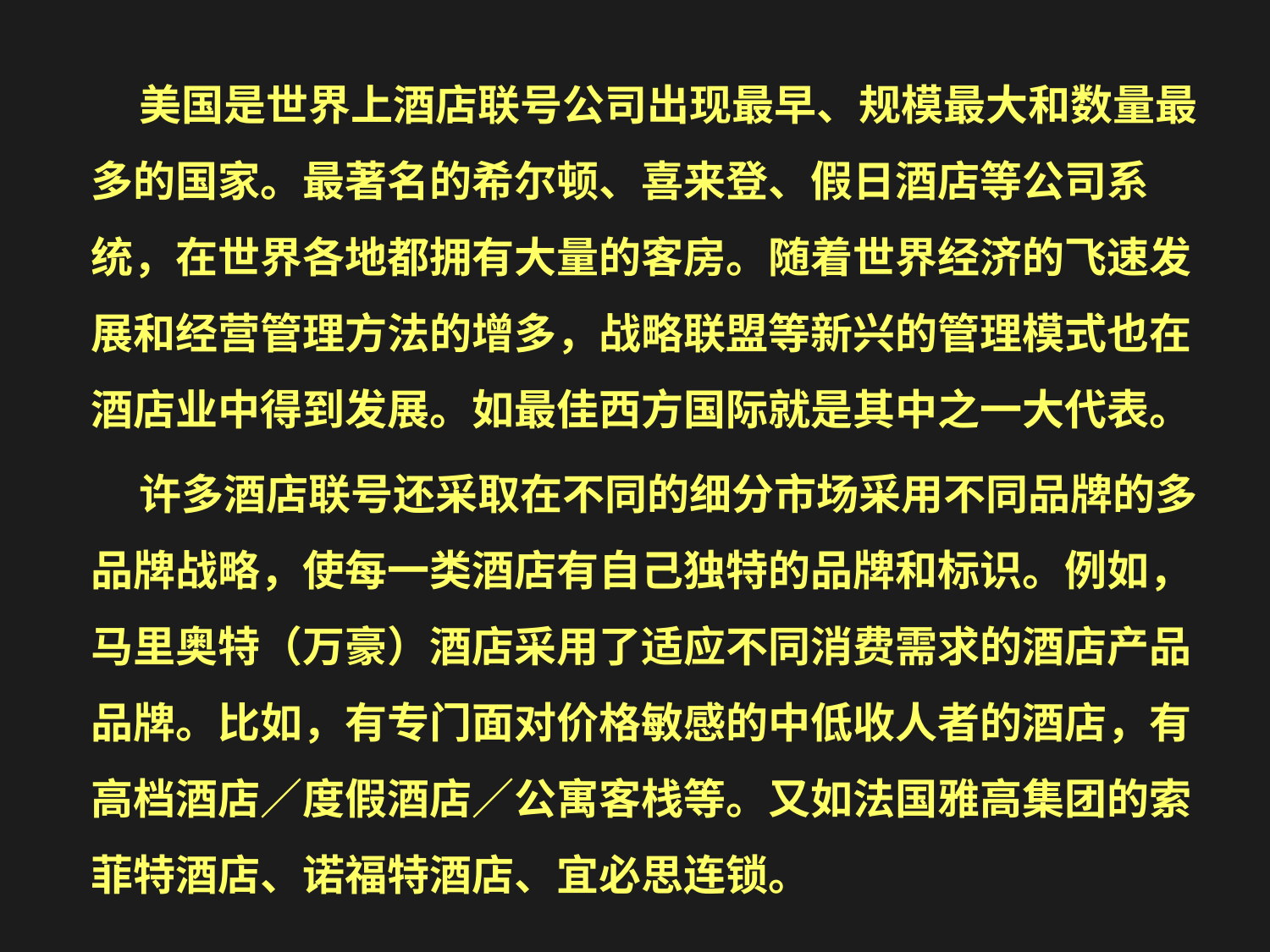

美国是世界上酒店联号公司出现最早、规模最大和数量最多的国家。最著名的希尔顿、喜来登、假日酒店等公司系统，在世界各地都拥有大量的客房。随着世界经济的飞速发展和经营管理方法的增多，战略联盟等新兴的管理模式也在酒店业中得到发展。如最佳西方国际就是其中之一大代表。
    许多酒店联号还采取在不同的细分市场采用不同品牌的多品牌战略，使每一类酒店有自己独特的品牌和标识。例如，马里奥特（万豪）酒店采用了适应不同消费需求的酒店产品品牌。比如，有专门面对价格敏感的中低收人者的酒店，有高档酒店／度假酒店／公寓客栈等。又如法国雅高集团的索菲特酒店、诺福特酒店、宜必思连锁。